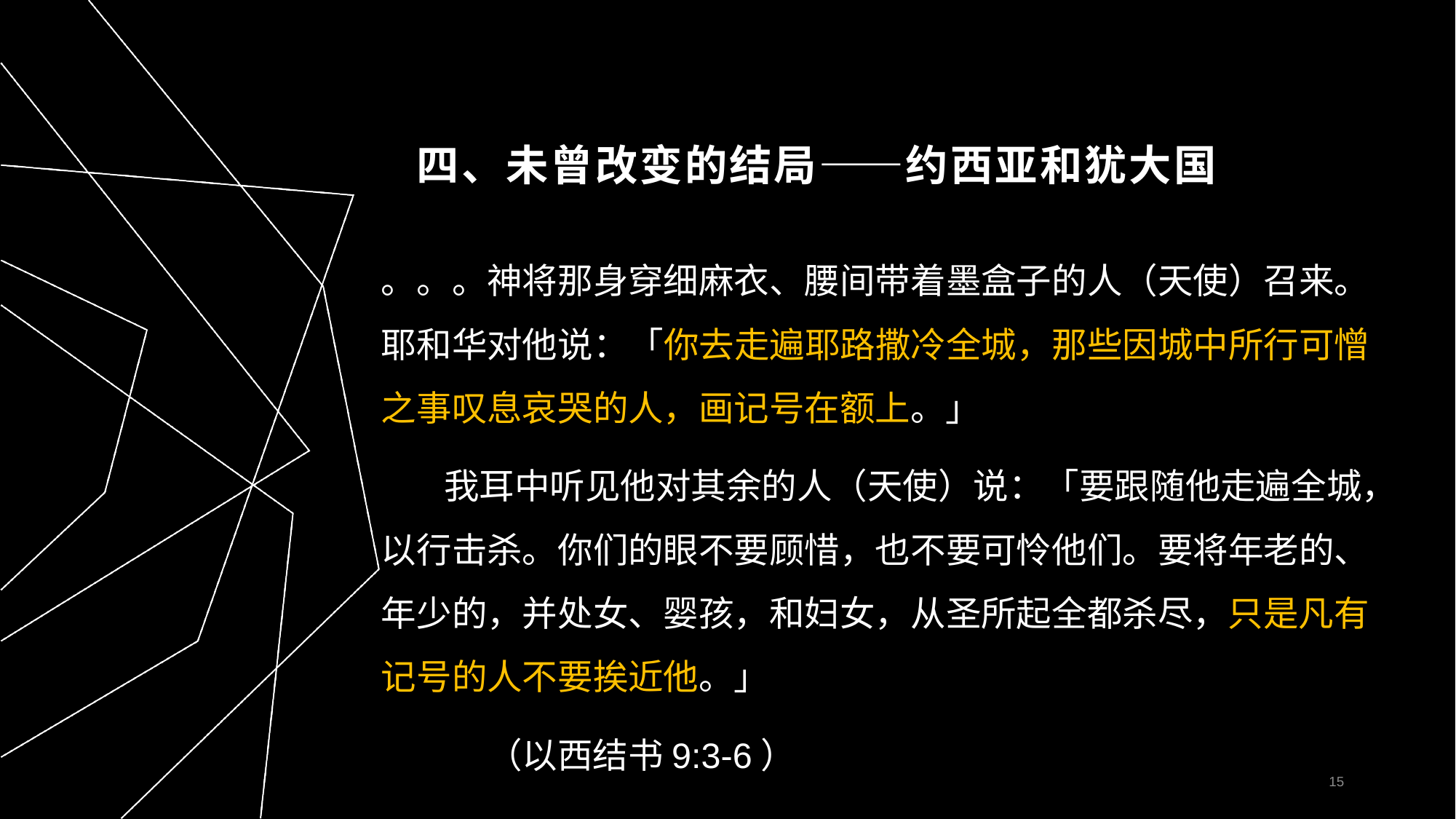

# 四、未曾改变的结局——约西亚和犹大国
。。。神将那身穿细麻衣、腰间带着墨盒子的人（天使）召来。耶和华对他说：「你去走遍耶路撒冷全城，那些因城中所行可憎之事叹息哀哭的人，画记号在额上。」
       我耳中听见他对其余的人（天使）说：「要跟随他走遍全城，以行击杀。你们的眼不要顾惜，也不要可怜他们。要将年老的、年少的，并处女、婴孩，和妇女，从圣所起全都杀尽，只是凡有记号的人不要挨近他。」
 					（以西结书9:3-6）
15